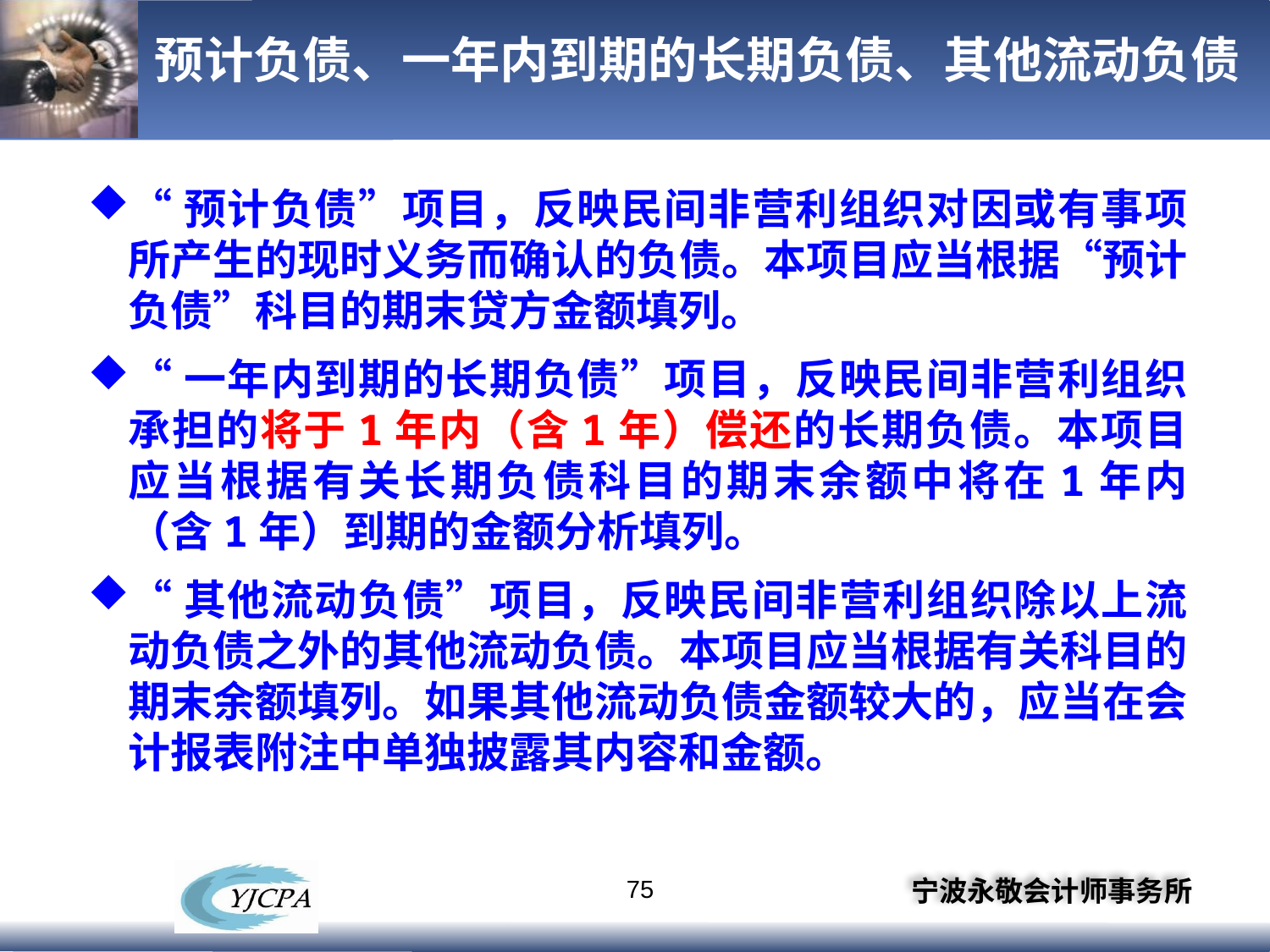

# 预计负债、一年内到期的长期负债、其他流动负债
“预计负债”项目，反映民间非营利组织对因或有事项所产生的现时义务而确认的负债。本项目应当根据“预计负债”科目的期末贷方金额填列。
“一年内到期的长期负债”项目，反映民间非营利组织承担的将于1年内（含1年）偿还的长期负债。本项目应当根据有关长期负债科目的期末余额中将在1年内（含1年）到期的金额分析填列。
“其他流动负债”项目，反映民间非营利组织除以上流动负债之外的其他流动负债。本项目应当根据有关科目的期末余额填列。如果其他流动负债金额较大的，应当在会计报表附注中单独披露其内容和金额。